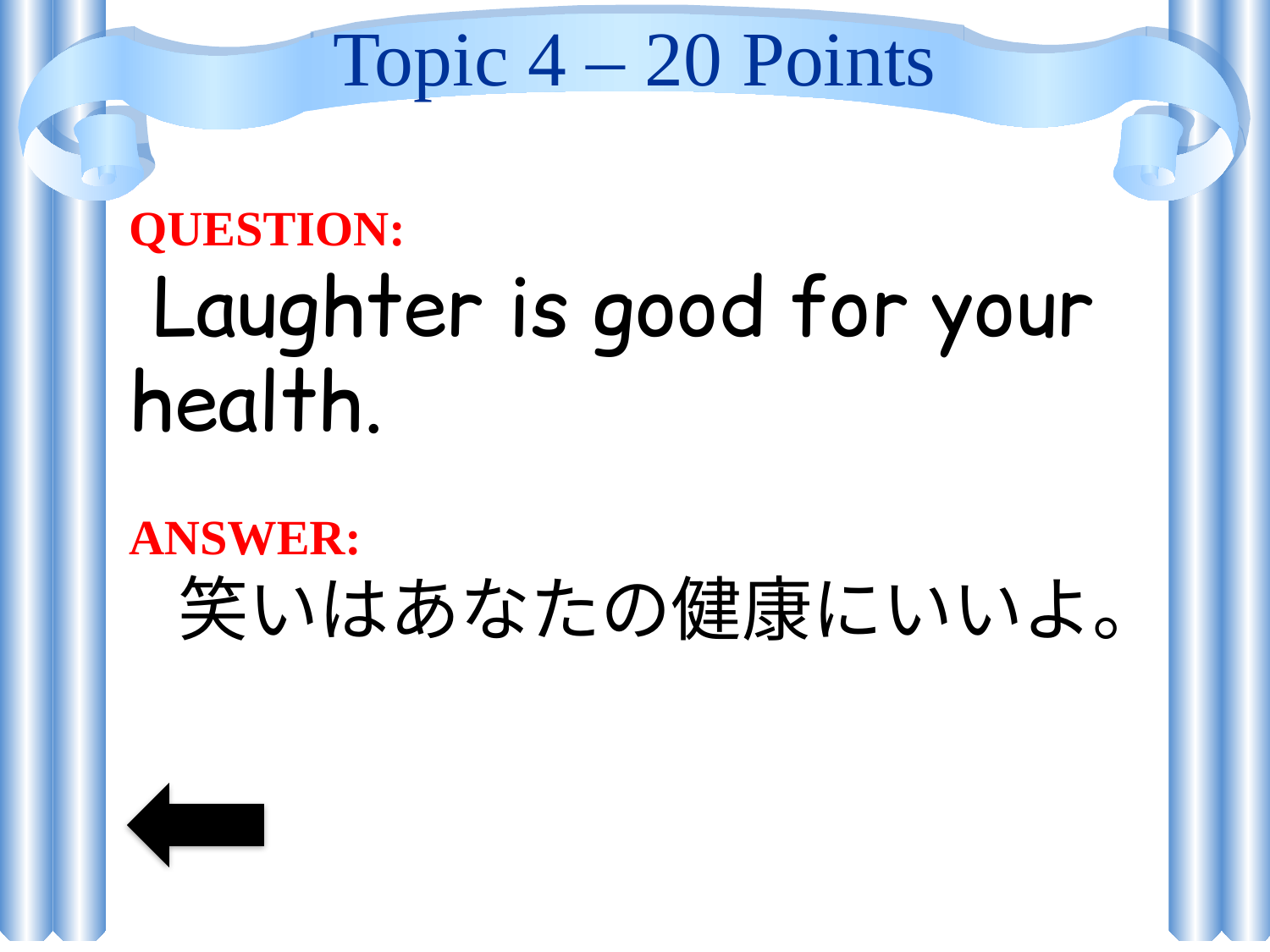

# Topic 4 – 20 Points
QUESTION:
 Laughter is good for your health.

ANSWER:
　笑いはあなたの健康にいいよ。